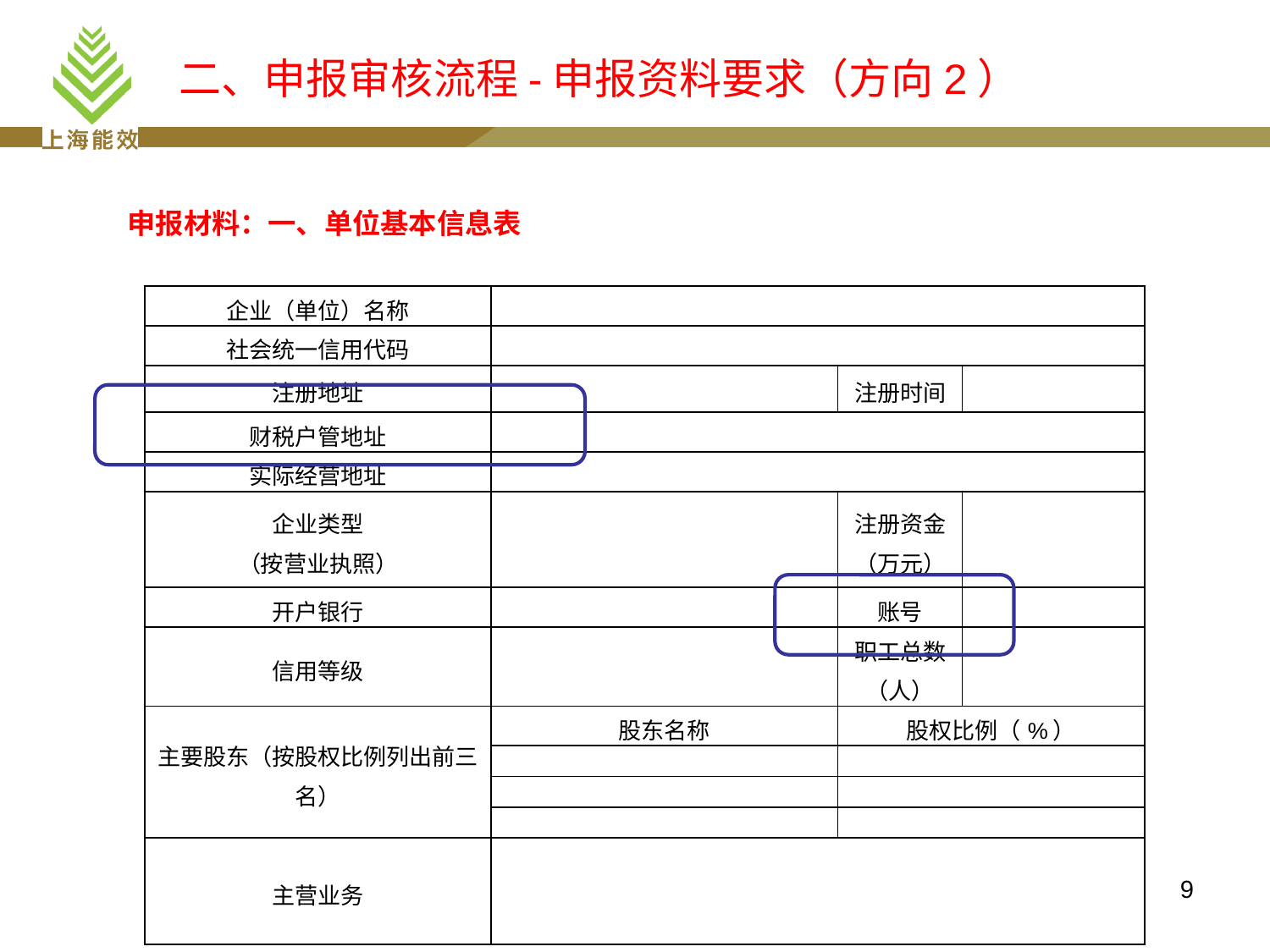

# 二、申报审核流程-申报资料要求（方向2）
申报材料：一、单位基本信息表
| 企业（单位）名称 |  |  |  |
| --- | --- | --- | --- |
| 社会统一信用代码 |  |  |  |
| 注册地址 |  | 注册时间 |  |
| 财税户管地址 |  |  |  |
| 实际经营地址 |  |  |  |
| 企业类型 （按营业执照） |  | 注册资金（万元） |  |
| 开户银行 |  | 账号 |  |
| 信用等级 |  | 职工总数（人） |  |
| 主要股东（按股权比例列出前三名） | 股东名称 | 股权比例（%） |  |
|  |  |  |  |
|  |  |  |  |
|  |  |  |  |
| 主营业务 |  |  |  |

9